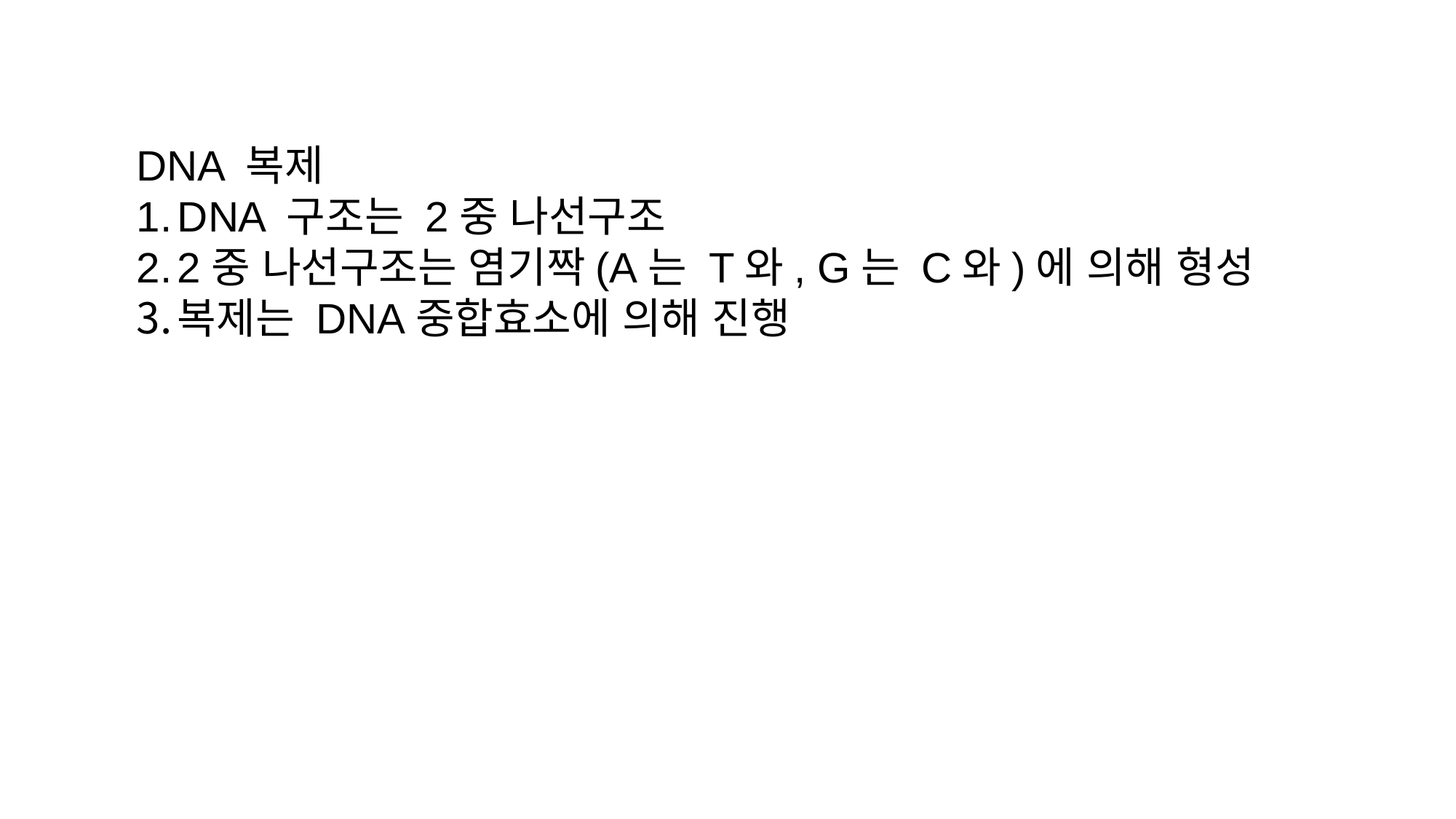

DNA 복제
DNA 구조는 2중 나선구조
2중 나선구조는 염기짝(A는 T와, G는 C와)에 의해 형성
복제는 DNA중합효소에 의해 진행